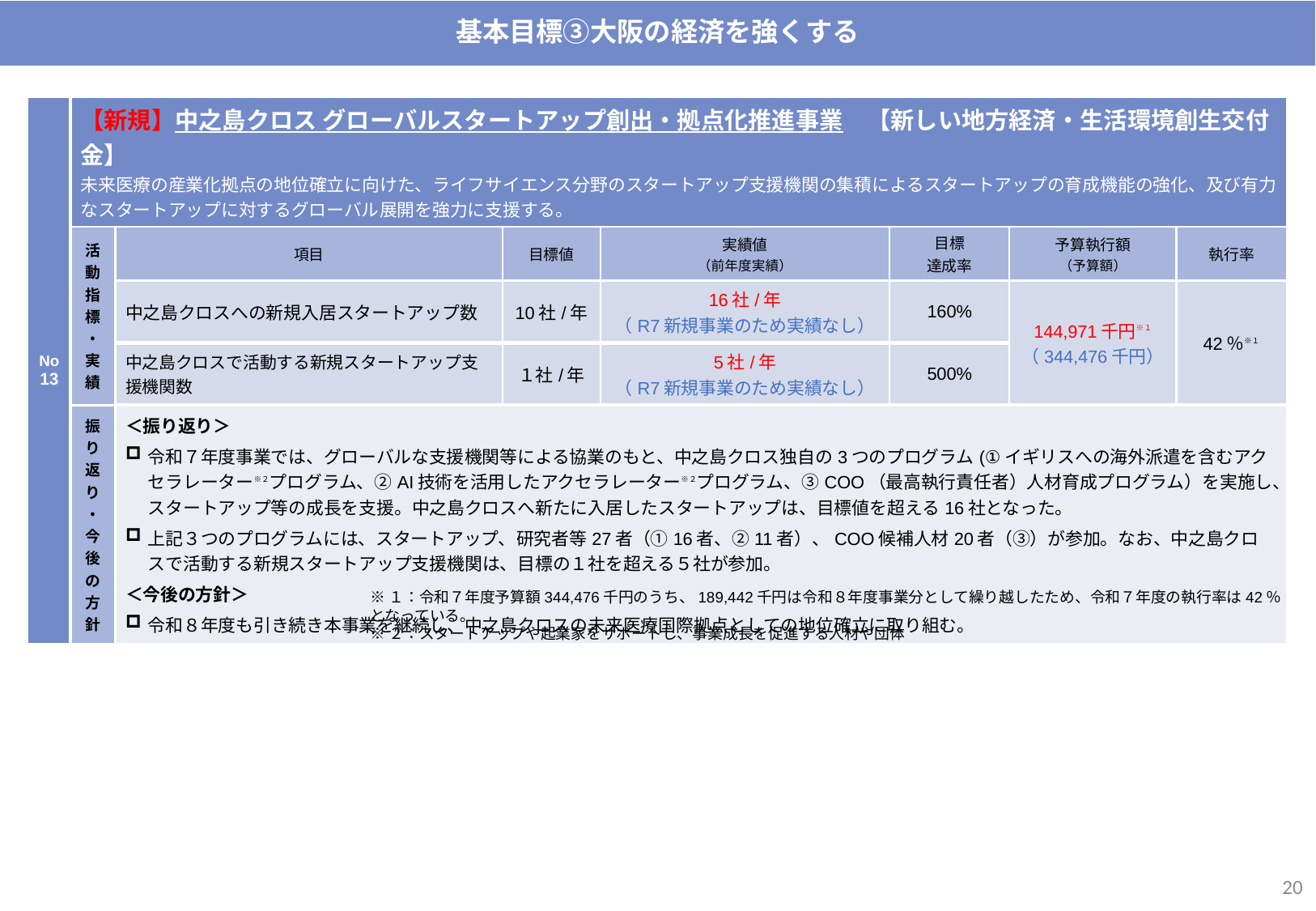

基本目標③大阪の経済を強くする
| No13 | 【新規】中之島クロス グローバルスタートアップ創出・拠点化推進事業　【新しい地方経済・生活環境創生交付金】 未来医療の産業化拠点の地位確立に向けた、ライフサイエンス分野のスタートアップ支援機関の集積によるスタートアップの育成機能の強化、及び有力なスタートアップに対するグローバル展開を強力に支援する。 |  |  |  |  | 公民戦略連携デスクの活動を通じて、企業・大学とwin-winの新たなパートナーシップを築く。また、これまで構築したネットワークを軸に、多様な事業者が連携した取組みを推進。それぞれの強みを活かし社会課題の解決や地域活性化をめざす。 |  |
| --- | --- | --- | --- | --- | --- | --- | --- |
|  | 活動指標・実績 | 項目 | 目標値 | 実績値 （前年度実績） | 目標 達成率 | 予算執行額 （予算額） | 執行率 |
|  |  | 中之島クロスへの新規入居スタートアップ数 | 10社/年 | 16社/年 （R7新規事業のため実績なし） | 160% | 144,971千円※１ （344,476千円） | 42％※１ |
|  |  | 中之島クロスで活動する新規スタートアップ支援機関数 | １社/年 | 5社/年 （R7新規事業のため実績なし） | 500% |  |  |
|  | 振り返り・今後の方針 | ＜振り返り＞ 令和７年度事業では、グローバルな支援機関等による協業のもと、中之島クロス独自の3つのプログラム(①イギリスへの海外派遣を含むアクセラレーター※２プログラム、②AI技術を活用したアクセラレーター※２プログラム、③COO（最高執行責任者）人材育成プログラム）を実施し、スタートアップ等の成長を支援。中之島クロスへ新たに入居したスタートアップは、目標値を超える16社となった。 上記３つのプログラムには、スタートアップ、研究者等27者（①16者、②11者）、COO候補人材20者（③）が参加。なお、中之島クロスで活動する新規スタートアップ支援機関は、目標の１社を超える５社が参加。 ＜今後の方針＞ 令和８年度も引き続き本事業を継続し、中之島クロスの未来医療国際拠点としての地位確立に取り組む。 |  |  |  |  |  |
※１：令和７年度予算額344,476千円のうち、189,442千円は令和８年度事業分として繰り越したため、令和７年度の執行率は42％となっている。
※２：スタートアップや起業家をサポートし、事業成長を促進する人材や団体
20